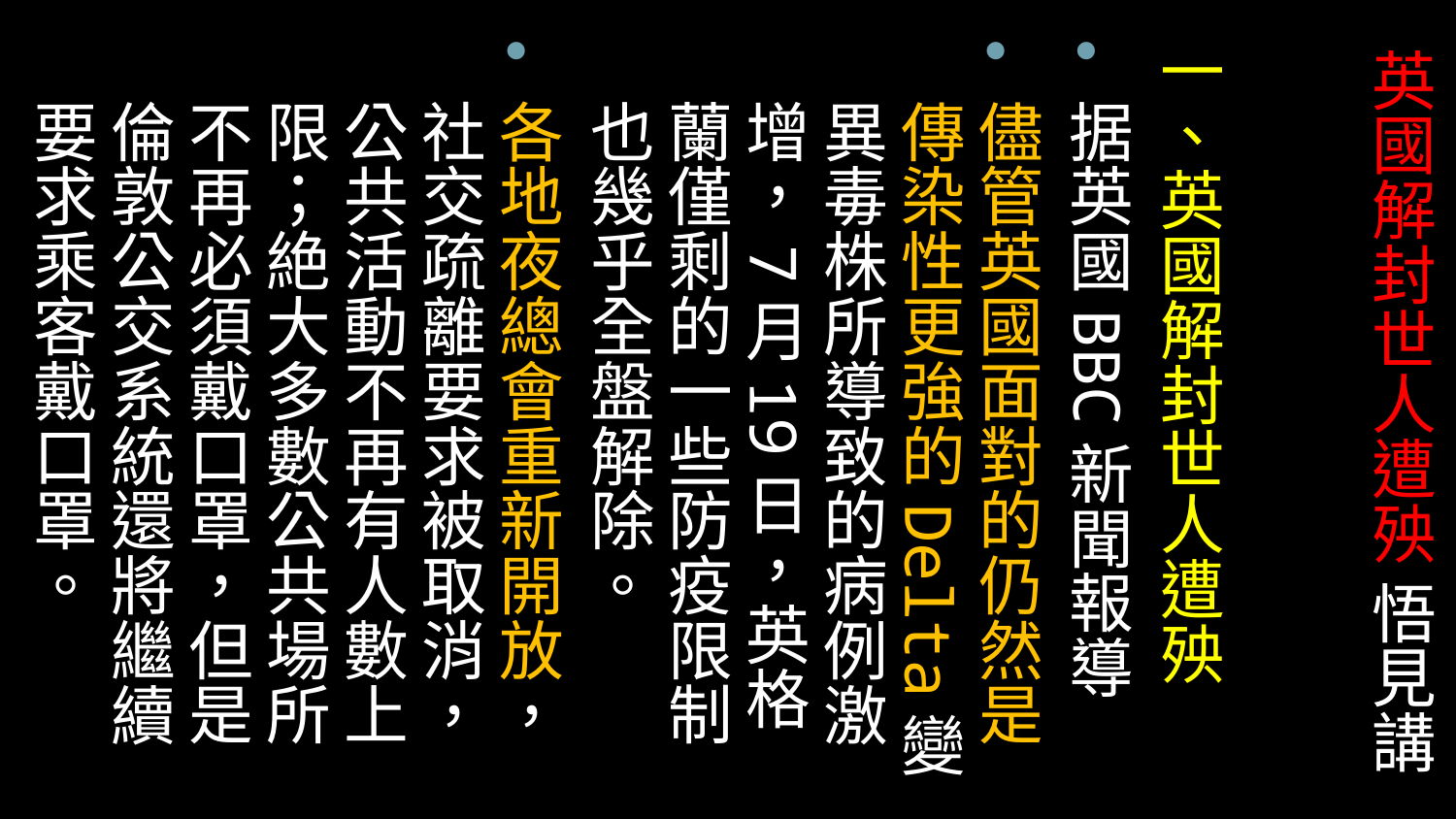

一、英國解封世人遭殃
据英國BBC新聞報導
儘管英國面對的仍然是傳染性更強的Delta變異毒株所導致的病例激增，7月19日，英格蘭僅剩的一些防疫限制也幾乎全盤解除。
各地夜總會重新開放，社交疏離要求被取消，公共活動不再有人數上限；絶大多數公共場所不再必須戴口罩，但是倫敦公交系統還將繼續要求乘客戴口罩。
# 英國解封世人遭殃 悟見講